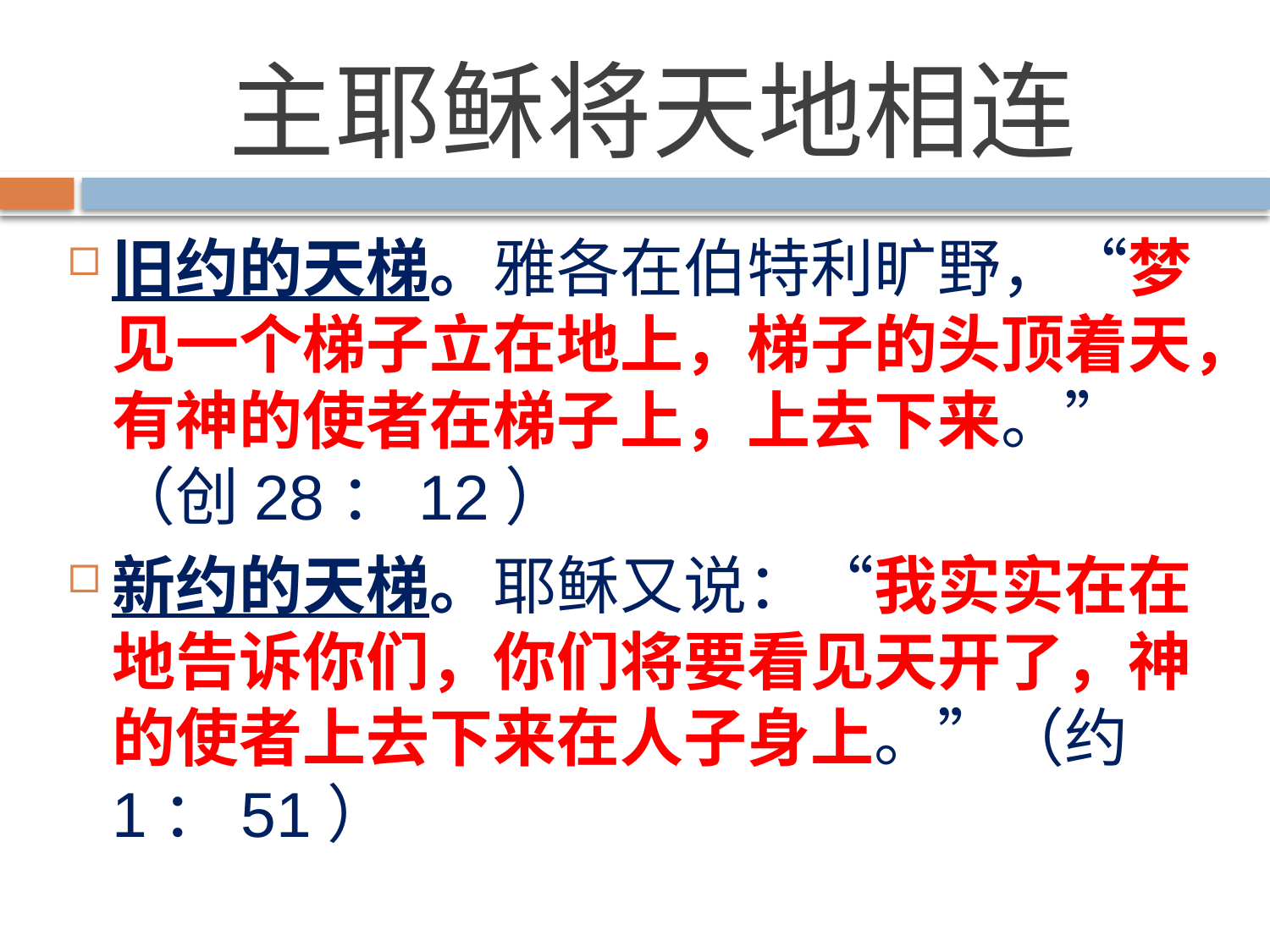

# 主耶稣将天地相连
旧约的天梯。雅各在伯特利旷野，“梦见一个梯子立在地上，梯子的头顶着天，有神的使者在梯子上，上去下来。”（创28：12）
新约的天梯。耶稣又说：“我实实在在地告诉你们，你们将要看见天开了，神的使者上去下来在人子身上。”（约1：51）